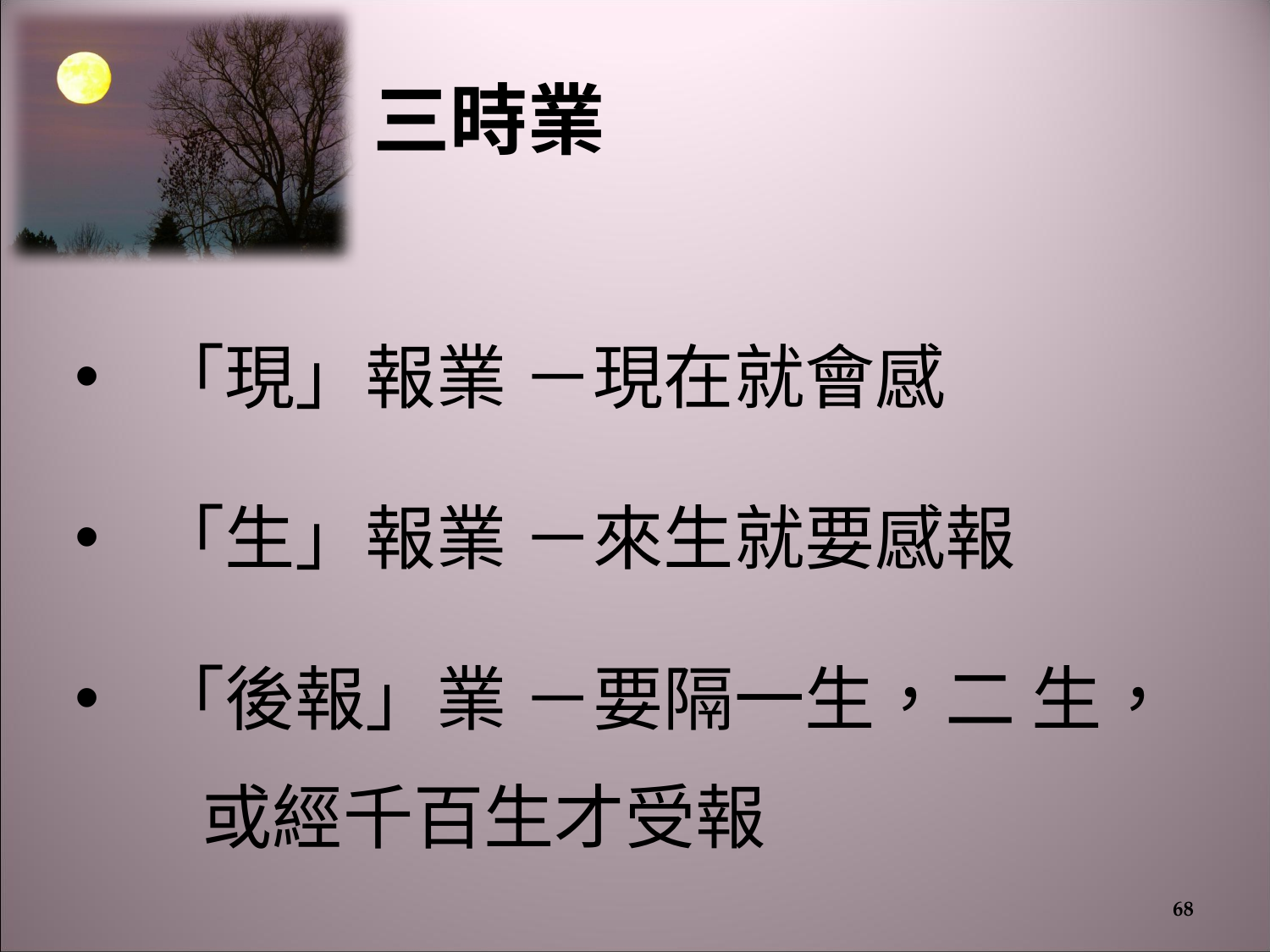

# 三時業
「現」報業 －現在就會感
「生」報業 －來生就要感報
「後報」業 －要隔一生，二 生，
	或經千百生才受報
68